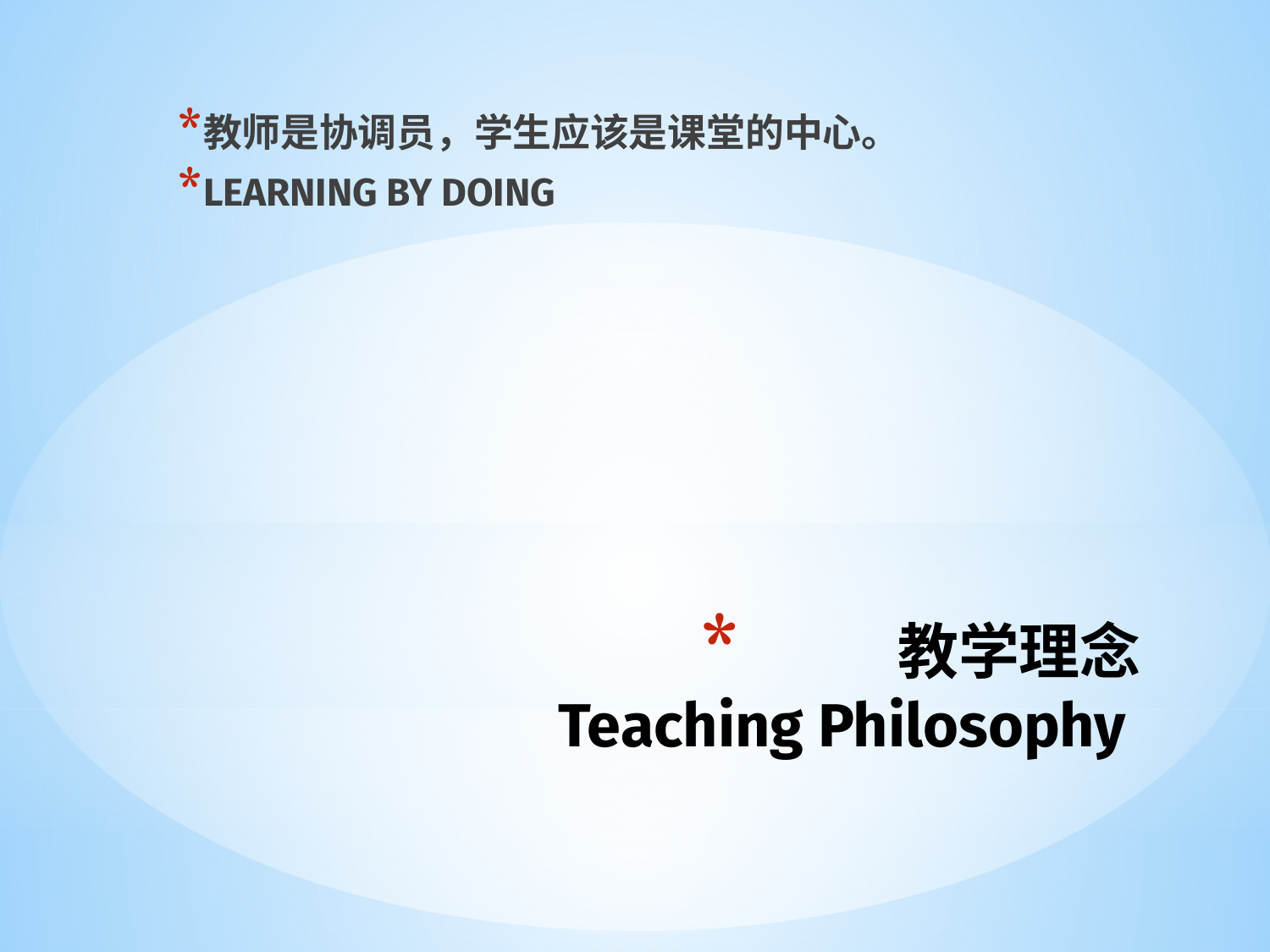

教师是协调员，学生应该是课堂的中心。
LEARNING BY DOING
# 教学理念 Teaching Philosophy